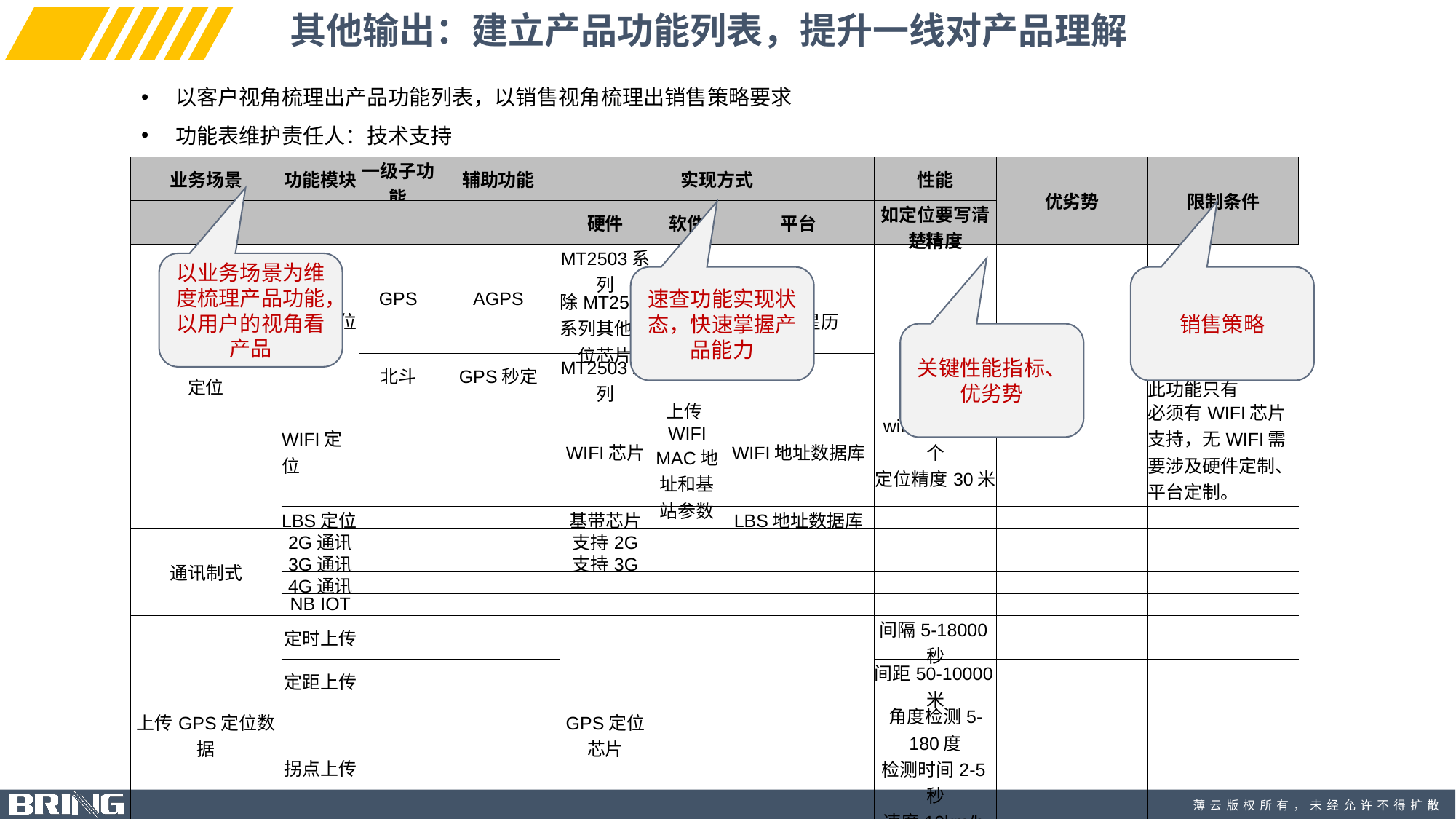

其他输出：建立产品功能列表，提升一线对产品理解
以客户视角梳理出产品功能列表，以销售视角梳理出销售策略要求
功能表维护责任人：技术支持
| 业务场景 | 功能模块 | 一级子功能 | 辅助功能 | 实现方式 |  |  | 性能 | 优劣势 | 限制条件 |
| --- | --- | --- | --- | --- | --- | --- | --- | --- | --- |
|  |  |  |  | 硬件 | 软件 | 平台 | 如定位要写清楚精度 |  |  |
| 定位 | 卫星定位 | GPS | AGPS | MT2503系列 |  |  |  |  |  |
|  |  |  |  | 除MT2503系列其他定位芯片 |  | ASM下载星历 |  |  |  |
|  |  | 北斗 | GPS秒定 | MT2503系列 |  |  |  |  |  |
|  |  |  |  |  |  |  |  |  | 此功能只有 |
|  | WIFI定位 |  |  | WIFI芯片 | 上传WIFI MAC地址和基站参数 | WIFI地址数据库 | wifi数量＞2个 定位精度30米 |  | 必须有WIFI芯片支持，无WIFI需要涉及硬件定制、平台定制。 |
|  | LBS定位 |  |  | 基带芯片 |  | LBS地址数据库 |  |  |  |
| 通讯制式 | 2G通讯 |  |  | 支持2G |  |  |  |  |  |
|  | 3G通讯 |  |  | 支持3G |  |  |  |  |  |
|  | 4G通讯 |  |  |  |  |  |  |  |  |
|  | NB IOT |  |  |  |  |  |  |  |  |
| 上传GPS定位数据 | 定时上传 |  |  | GPS定位芯片 |  |  | 间隔5-18000秒 |  |  |
|  | 定距上传 |  |  |  |  |  | 间距50-10000米 |  |  |
|  | 拐点上传 |  |  |  |  |  | 角度检测5-180度 检测时间2-5秒 速度10km/h以上 |  |  |
|  | 静止上传 |  |  |  |  |  |  |  |  |
以业务场景为维度梳理产品功能，以用户的视角看产品
速查功能实现状态，快速掌握产品能力
销售策略
关键性能指标、优劣势